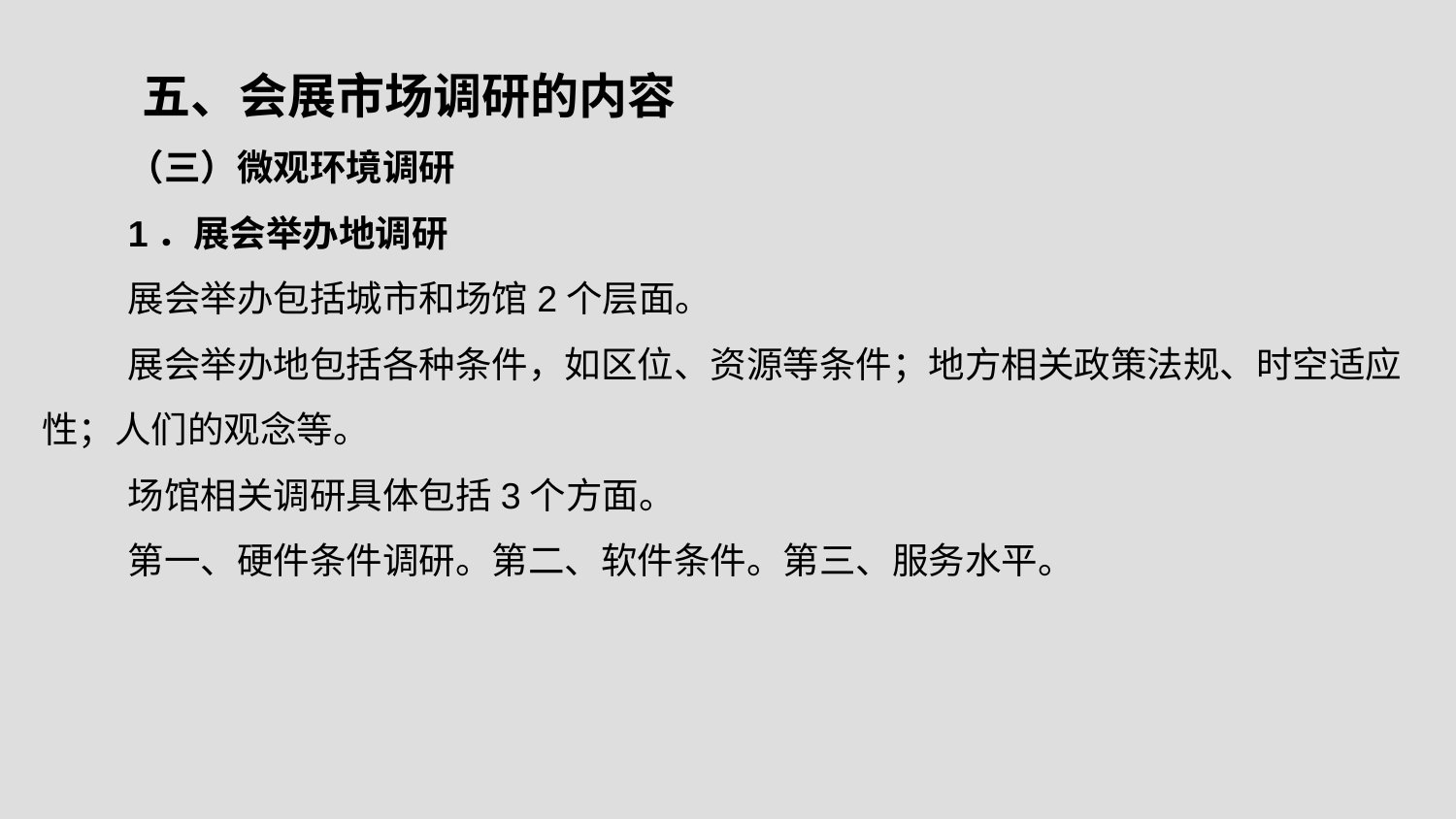

# 五、会展市场调研的内容
（三）微观环境调研
1．展会举办地调研
展会举办包括城市和场馆2个层面。
展会举办地包括各种条件，如区位、资源等条件；地方相关政策法规、时空适应性；人们的观念等。
场馆相关调研具体包括3个方面。
第一、硬件条件调研。第二、软件条件。第三、服务水平。